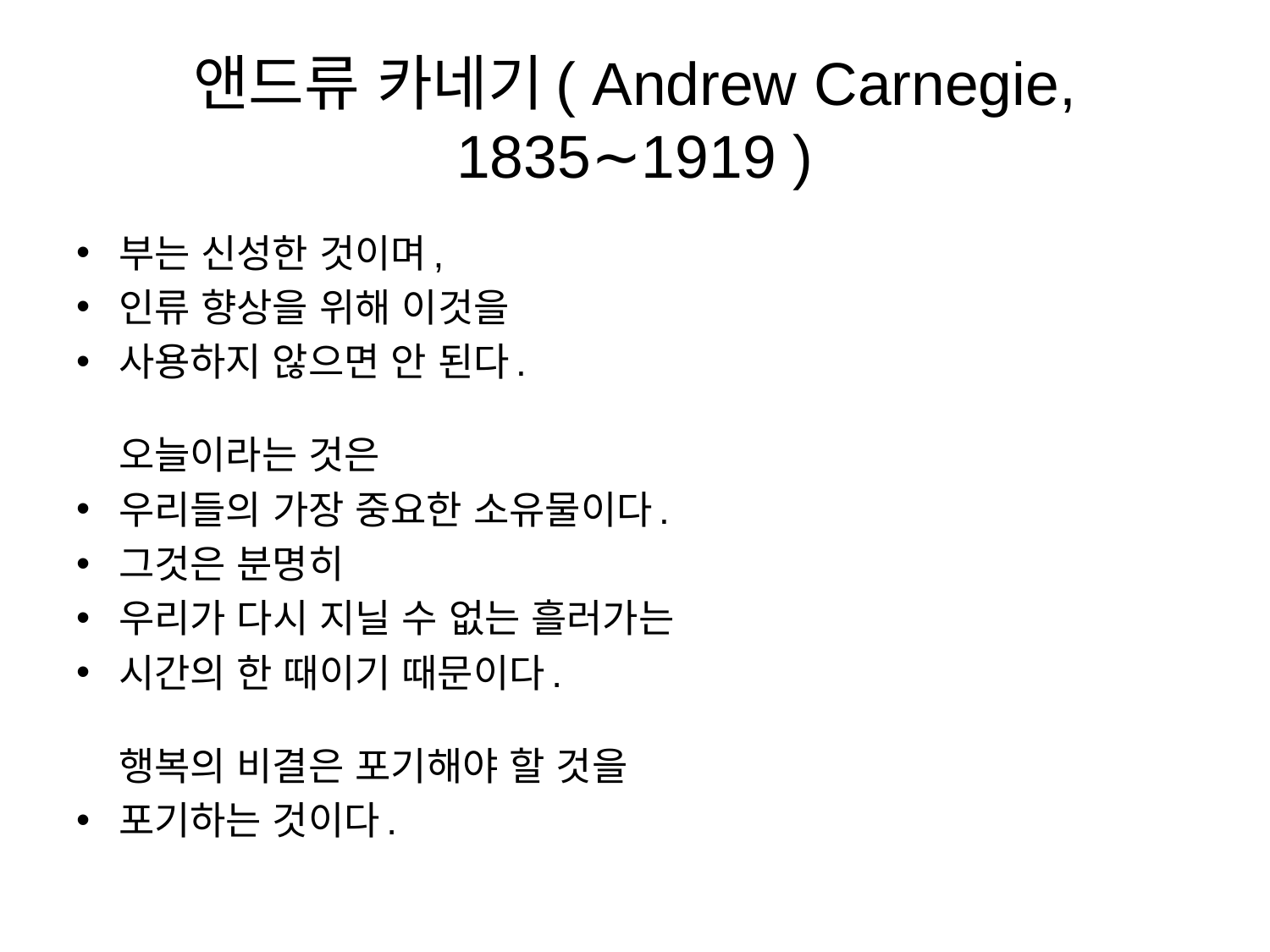

# 앤드류 카네기( Andrew Carnegie, 1835∼1919 )
부는 신성한 것이며,
인류 향상을 위해 이것을
사용하지 않으면 안 된다.
오늘이라는 것은
우리들의 가장 중요한 소유물이다.
그것은 분명히
우리가 다시 지닐 수 없는 흘러가는
시간의 한 때이기 때문이다.
행복의 비결은 포기해야 할 것을
포기하는 것이다.